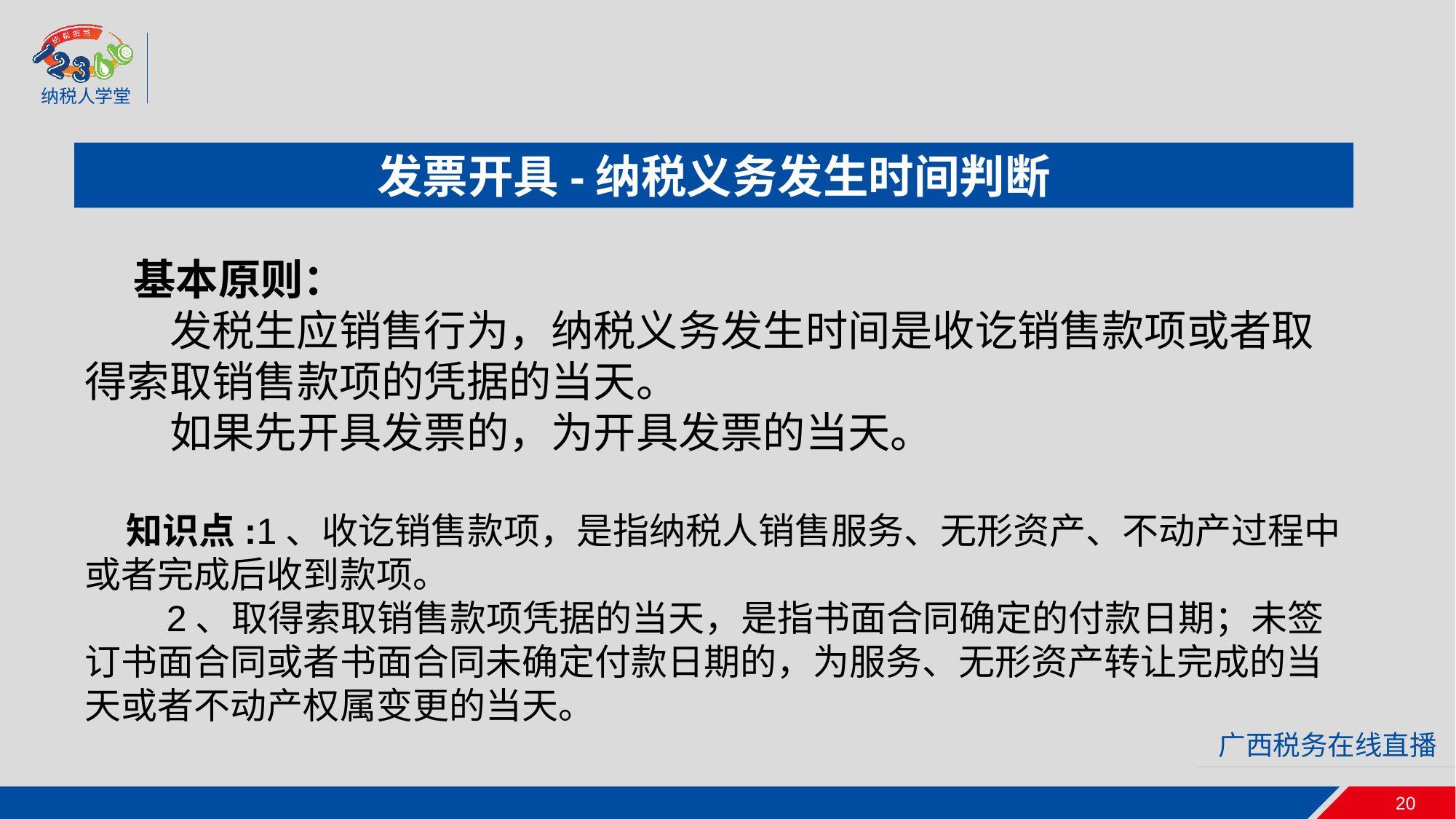

发票开具-纳税义务发生时间判断
      基本原则：
　　发税生应销售行为，纳税义务发生时间是收讫销售款项或者取得索取销售款项的凭据的当天。
　　如果先开具发票的，为开具发票的当天。

    知识点:1、收讫销售款项，是指纳税人销售服务、无形资产、不动产过程中或者完成后收到款项。
　　2、取得索取销售款项凭据的当天，是指书面合同确定的付款日期；未签订书面合同或者书面合同未确定付款日期的，为服务、无形资产转让完成的当天或者不动产权属变更的当天。